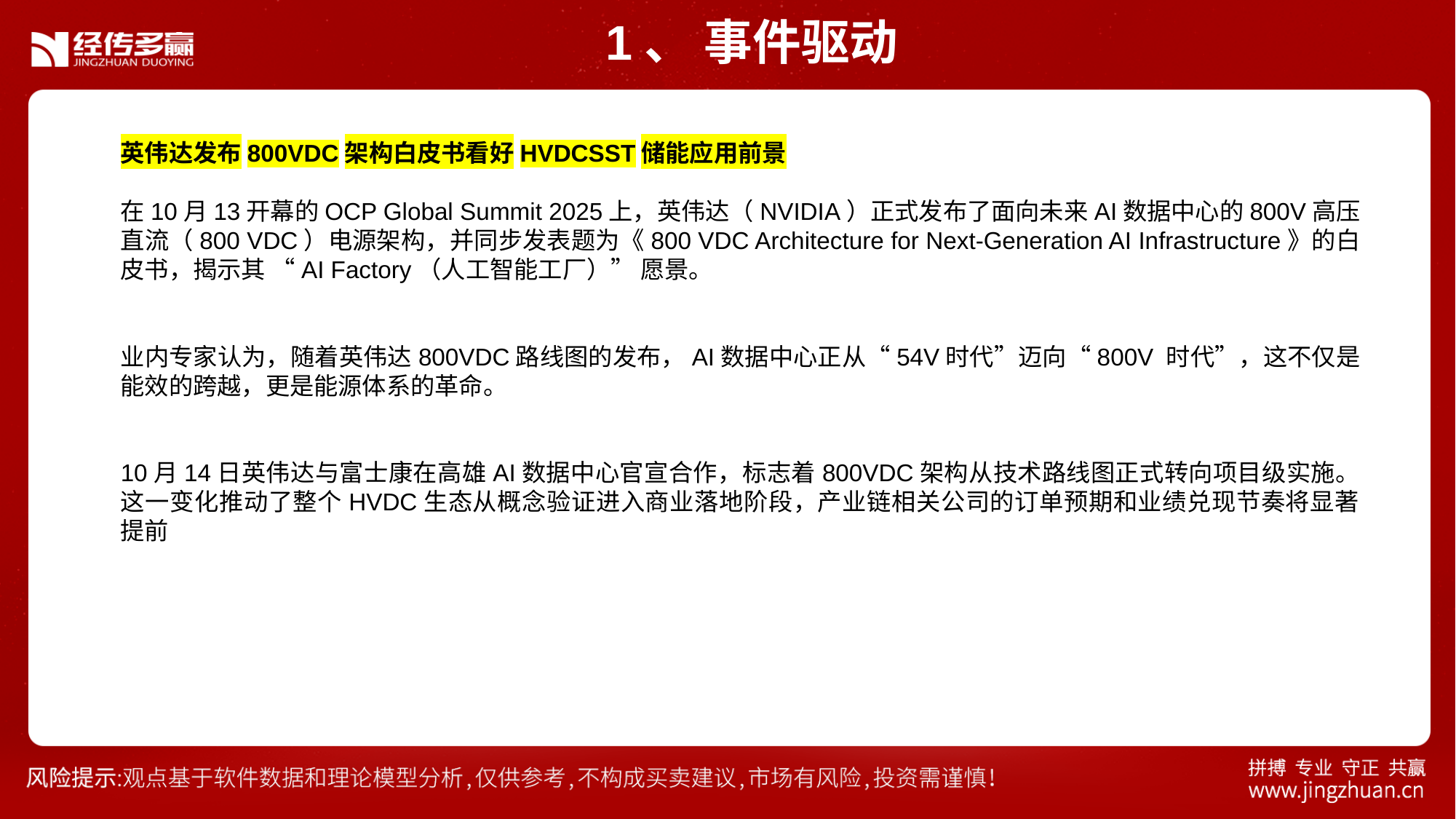

1、 事件驱动
英伟达发布800VDC架构白皮书看好HVDCSST储能应用前景

在10月13开幕的OCP Global Summit 2025上，英伟达（NVIDIA）正式发布了面向未来AI数据中心的800V高压直流（800 VDC）电源架构，并同步发表题为《800 VDC Architecture for Next-Generation AI Infrastructure》的白皮书，揭示其 “AI Factory（人工智能工厂）” 愿景。

业内专家认为，随着英伟达800VDC路线图的发布，AI数据中心正从“54V时代”迈向“800V 时代”，这不仅是能效的跨越，更是能源体系的革命。

10月14日英伟达与富士康在高雄AI数据中心官宣合作，标志着800VDC架构从技术路线图正式转向项目级实施。这一变化推动了整个HVDC生态从概念验证进入商业落地阶段，产业链相关公司的订单预期和业绩兑现节奏将显著提前